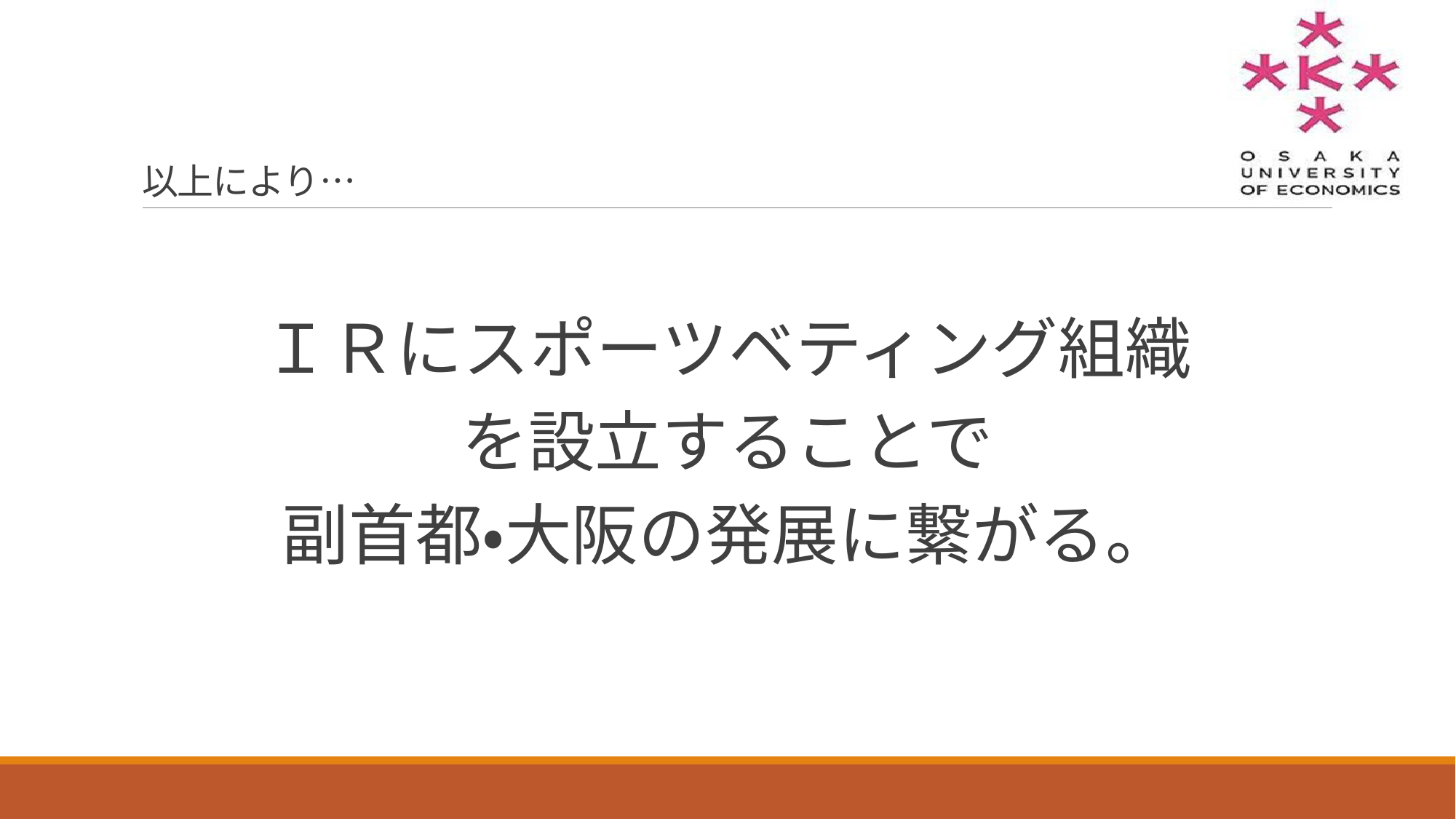

# 以上により…
ＩＲにスポーツベティング組織
を設立することで
副首都・大阪の発展に繋がる。